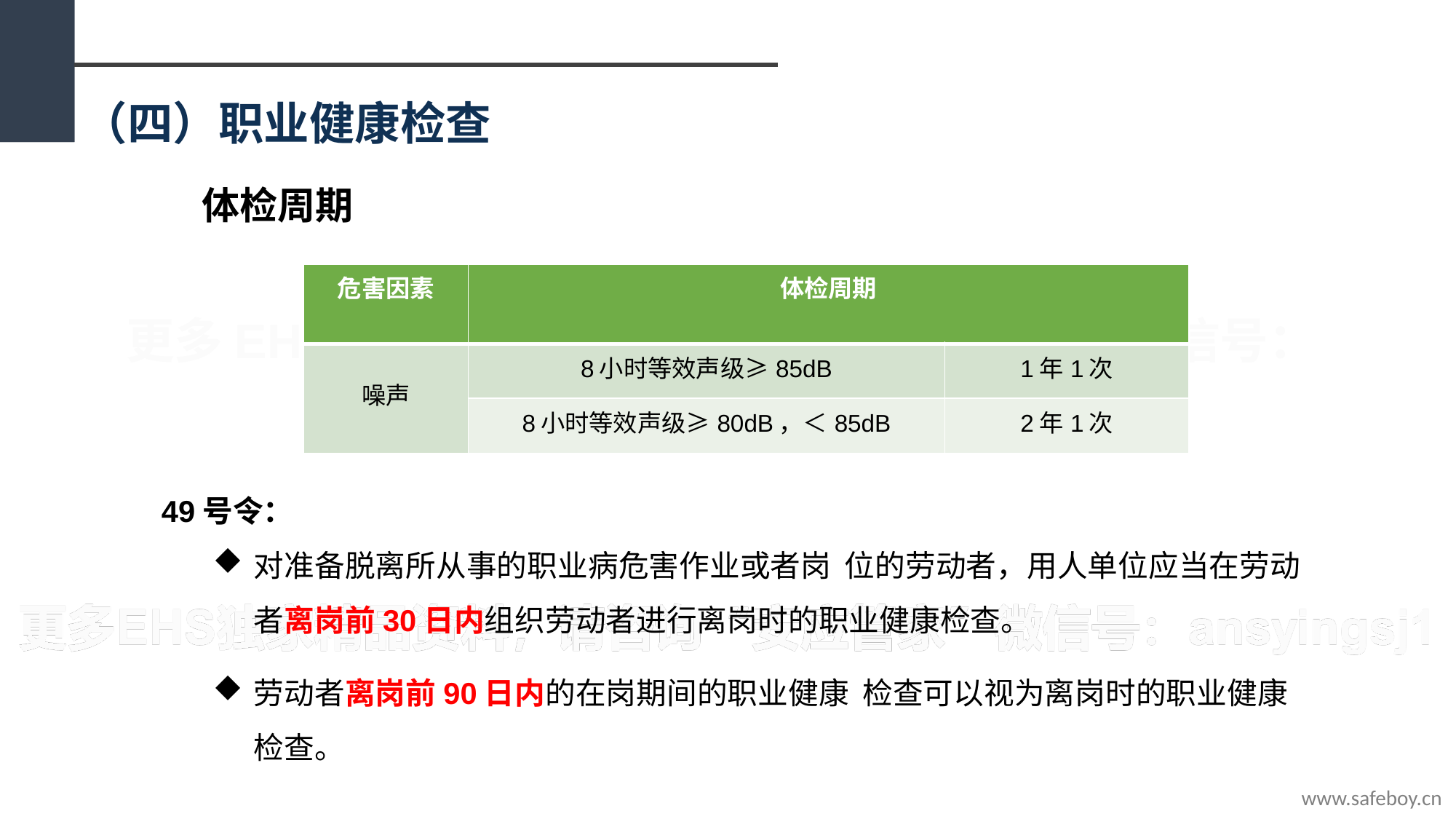

（四）职业健康检查
体检周期

| 危害因素 | 体检周期 |  |
| --- | --- | --- |
| 噪声 | 8小时等效声级≥85dB | 1年1次 |
|  | 8小时等效声级≥80dB，＜85dB | 2年1次 |
49号令：
对准备脱离所从事的职业病危害作业或者岗  位的劳动者，用人单位应当在劳动者离岗前30日内组织劳动者进行离岗时的职业健康检查。
劳动者离岗前90日内的在岗期间的职业健康  检查可以视为离岗时的职业健康检查。